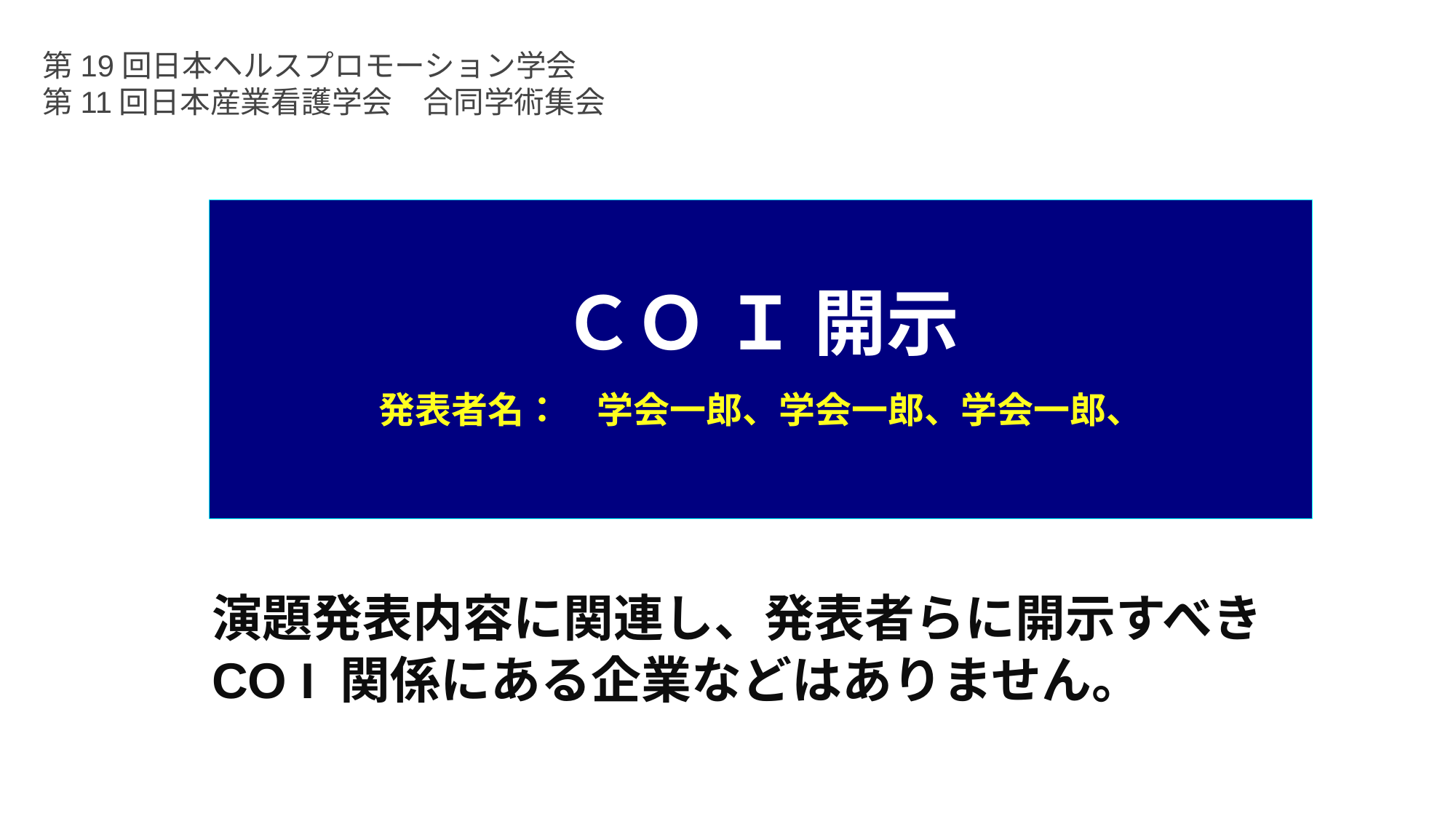

第19回日本ヘルスプロモーション学会
第11回日本産業看護学会　合同学術集会
# ＣＯ Ｉ 開示 　 発表者名：　学会一郎、学会一郎、学会一郎、

演題発表内容に関連し、発表者らに開示すべき
CO I 関係にある企業などはありません。